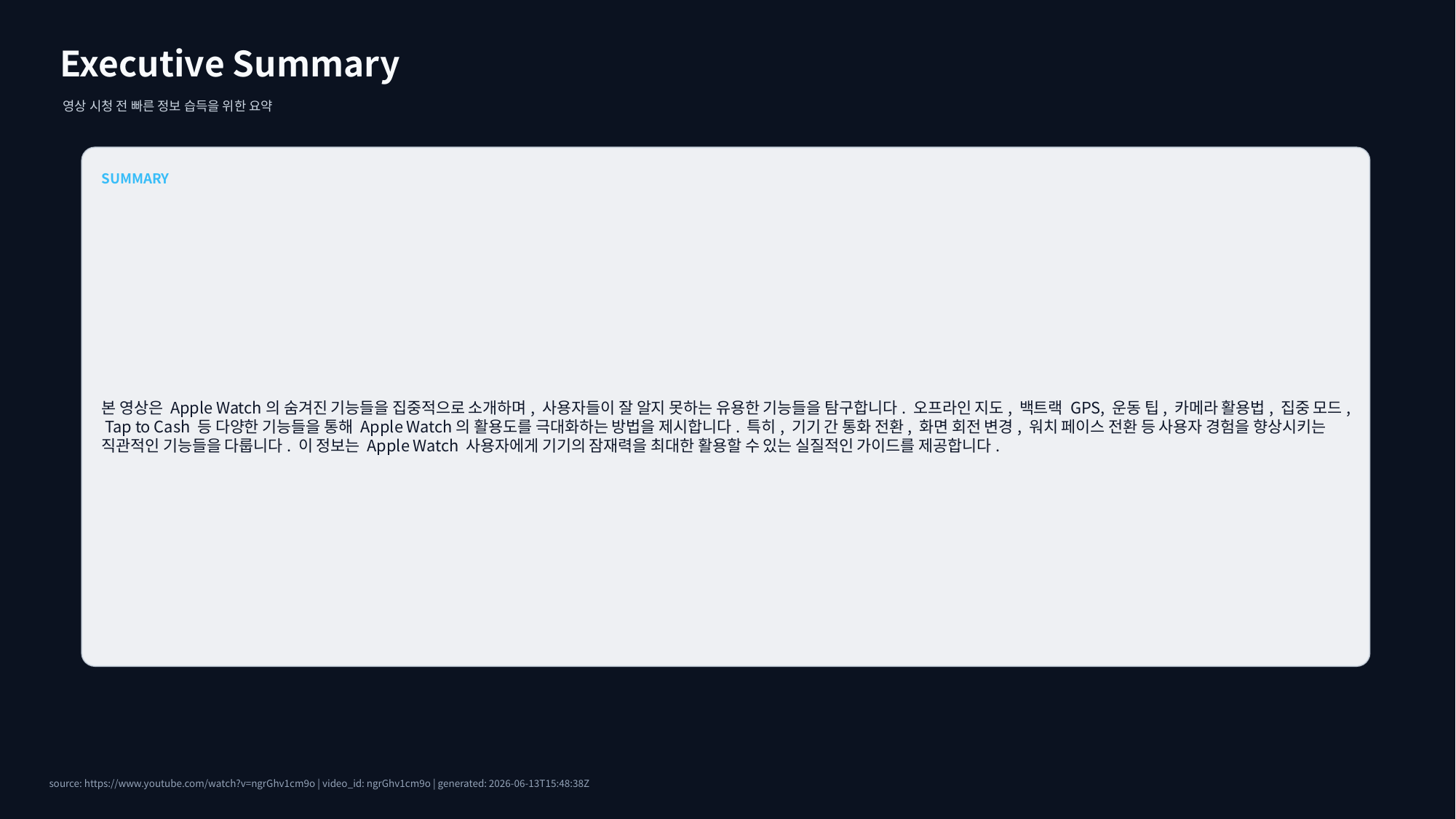

Executive Summary
영상 시청 전 빠른 정보 습득을 위한 요약

SUMMARY
본 영상은 Apple Watch의 숨겨진 기능들을 집중적으로 소개하며, 사용자들이 잘 알지 못하는 유용한 기능들을 탐구합니다. 오프라인 지도, 백트랙 GPS, 운동 팁, 카메라 활용법, 집중 모드, Tap to Cash 등 다양한 기능들을 통해 Apple Watch의 활용도를 극대화하는 방법을 제시합니다. 특히, 기기 간 통화 전환, 화면 회전 변경, 워치 페이스 전환 등 사용자 경험을 향상시키는 직관적인 기능들을 다룹니다. 이 정보는 Apple Watch 사용자에게 기기의 잠재력을 최대한 활용할 수 있는 실질적인 가이드를 제공합니다.
source: https://www.youtube.com/watch?v=ngrGhv1cm9o | video_id: ngrGhv1cm9o | generated: 2026-06-13T15:48:38Z